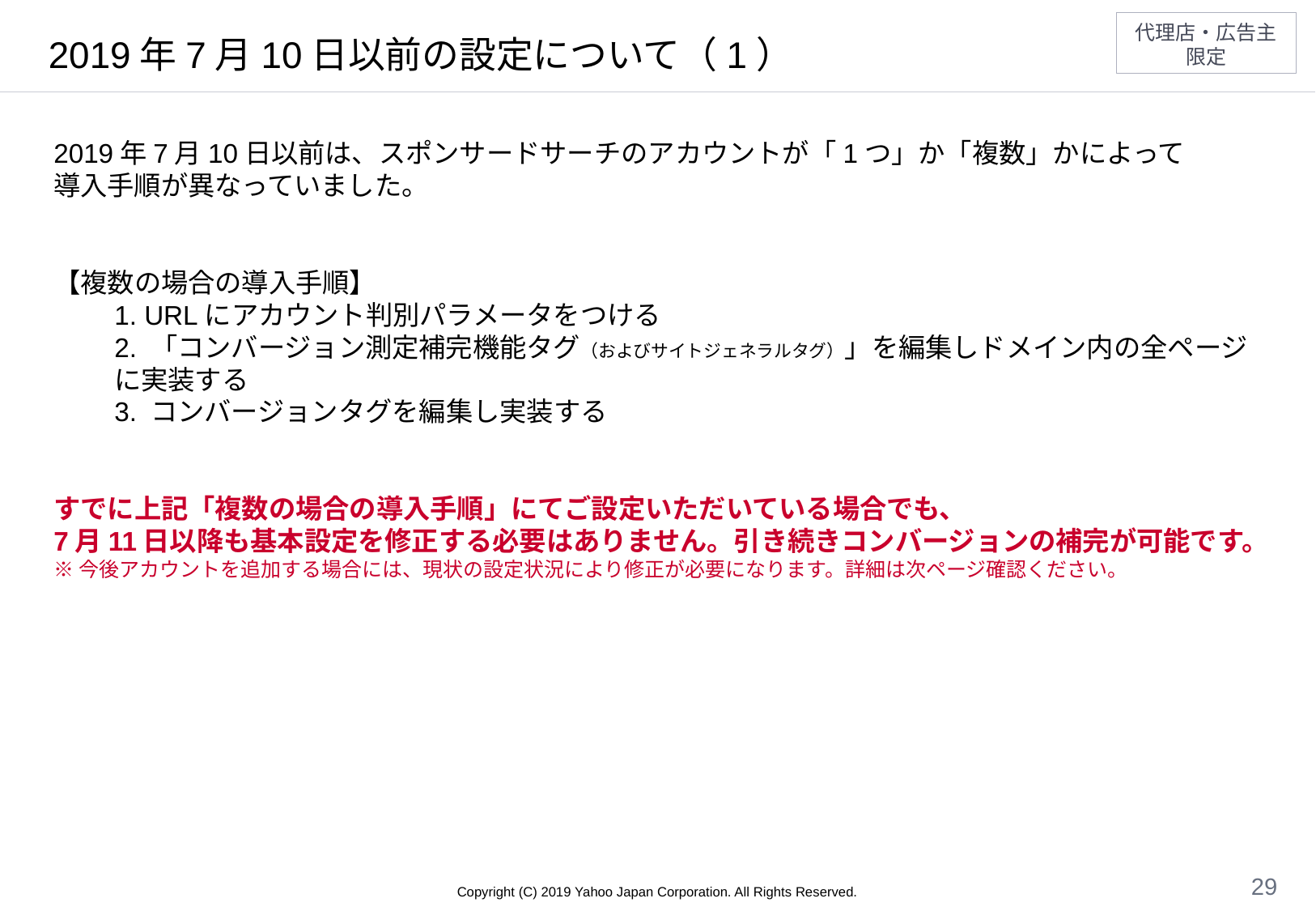

# 2019年7月10日以前の設定について（1）
2019年7月10日以前は、スポンサードサーチのアカウントが「1つ」か「複数」かによって
導入手順が異なっていました。

【複数の場合の導入手順】
1. URLにアカウント判別パラメータをつける
2. 「コンバージョン測定補完機能タグ（およびサイトジェネラルタグ）」を編集しドメイン内の全ページに実装する
3. コンバージョンタグを編集し実装する

すでに上記「複数の場合の導入手順」にてご設定いただいている場合でも、
7月11日以降も基本設定を修正する必要はありません。引き続きコンバージョンの補完が可能です。
※今後アカウントを追加する場合には、現状の設定状況により修正が必要になります。詳細は次ページ確認ください。

29
Copyright (C) 2019 Yahoo Japan Corporation. All Rights Reserved.